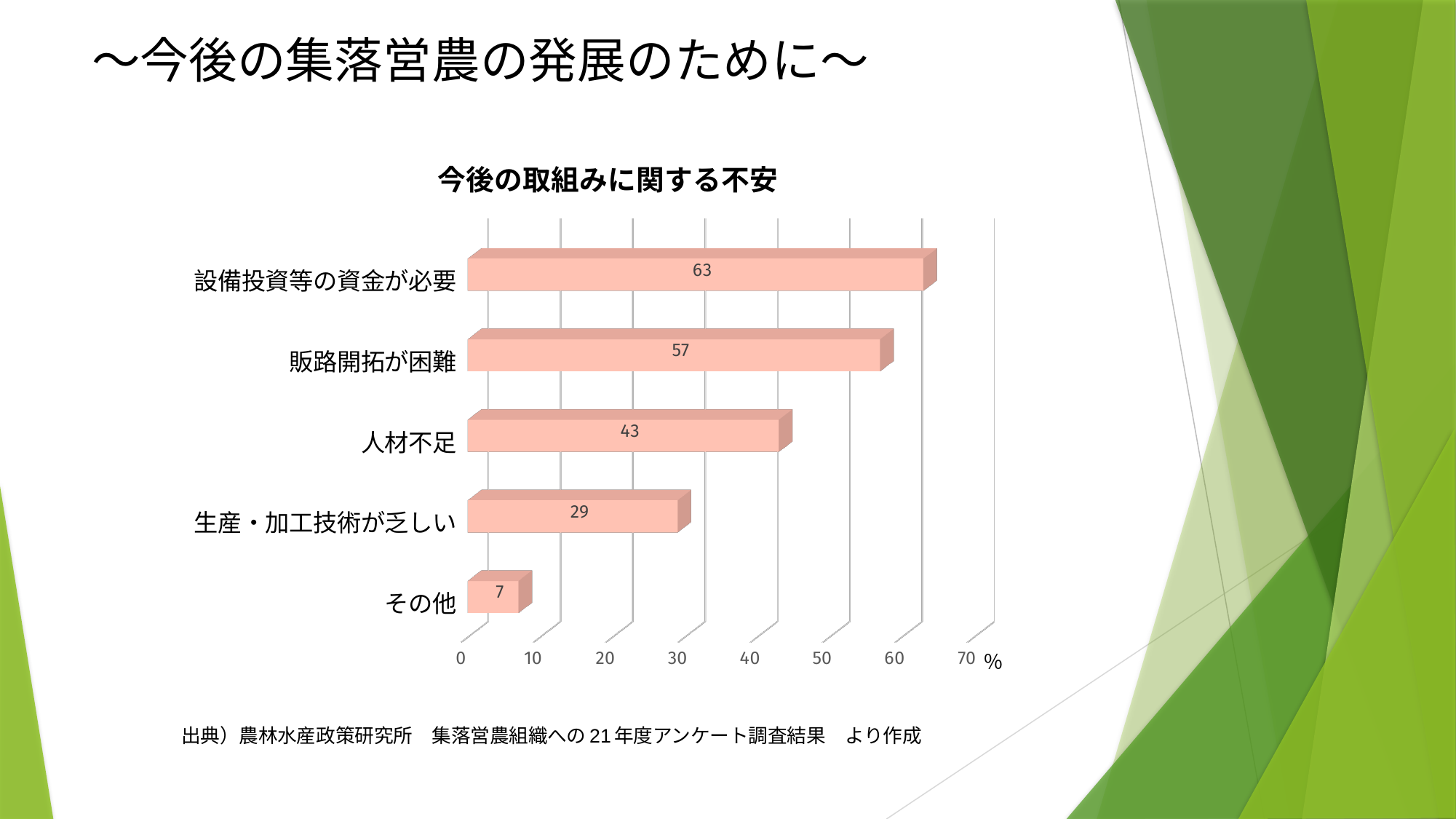

# ～今後の集落営農の発展のために～

[unsupported chart]

出典）農林水産政策研究所　集落営農組織への21年度アンケート調査結果　より作成